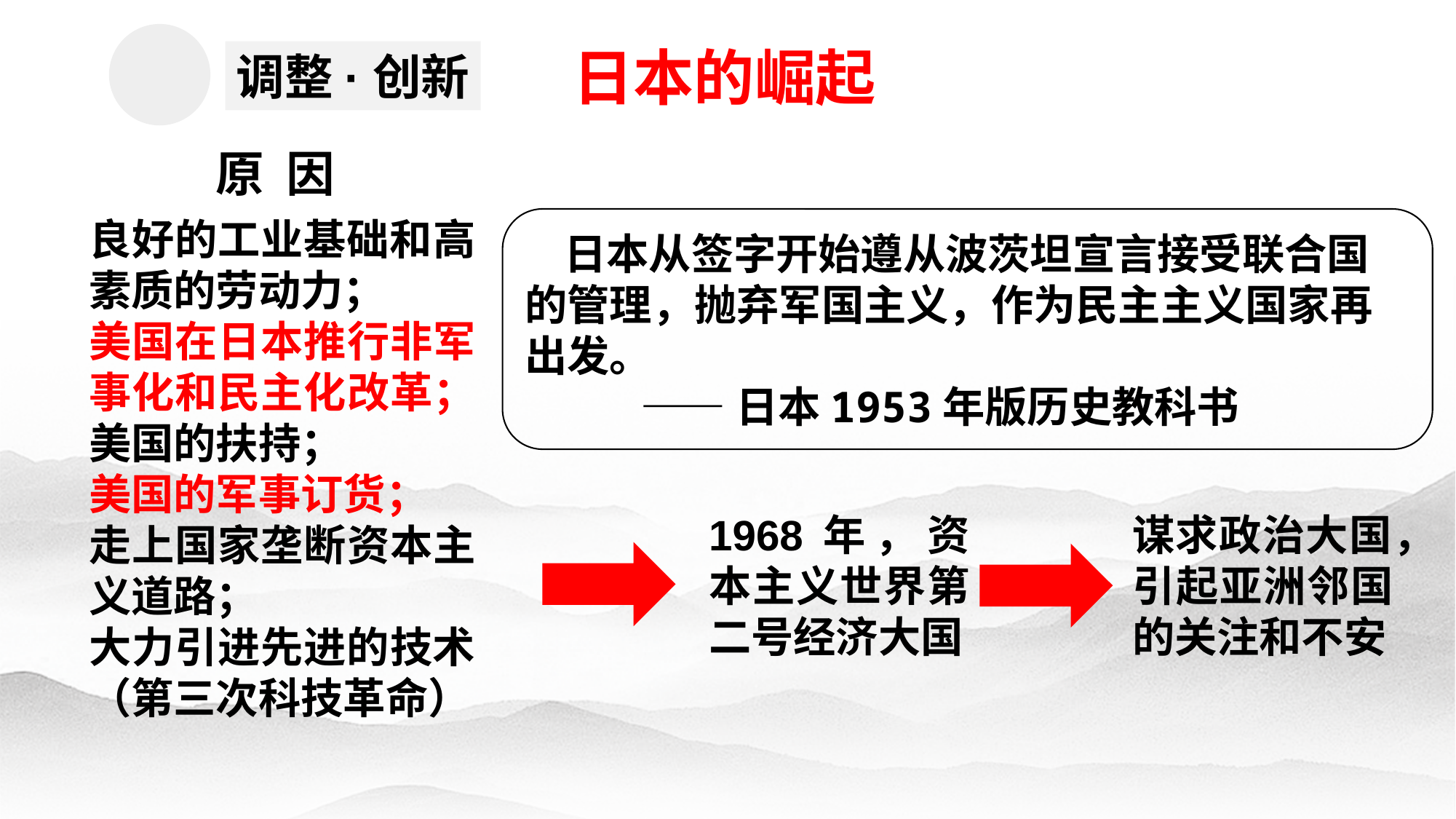

日本的崛起
调整·创新
原  因
良好的工业基础和高素质的劳动力；
美国在日本推行非军事化和民主化改革；美国的扶持；
美国的军事订货；
走上国家垄断资本主义道路；
大力引进先进的技术（第三次科技革命）
   日本从签字开始遵从波茨坦宣言接受联合国的管理，抛弃军国主义，作为民主主义国家再出发。
            ——日本1953年版历史教科书
1968年，资本主义世界第二号经济大国
谋求政治大国，引起亚洲邻国的关注和不安